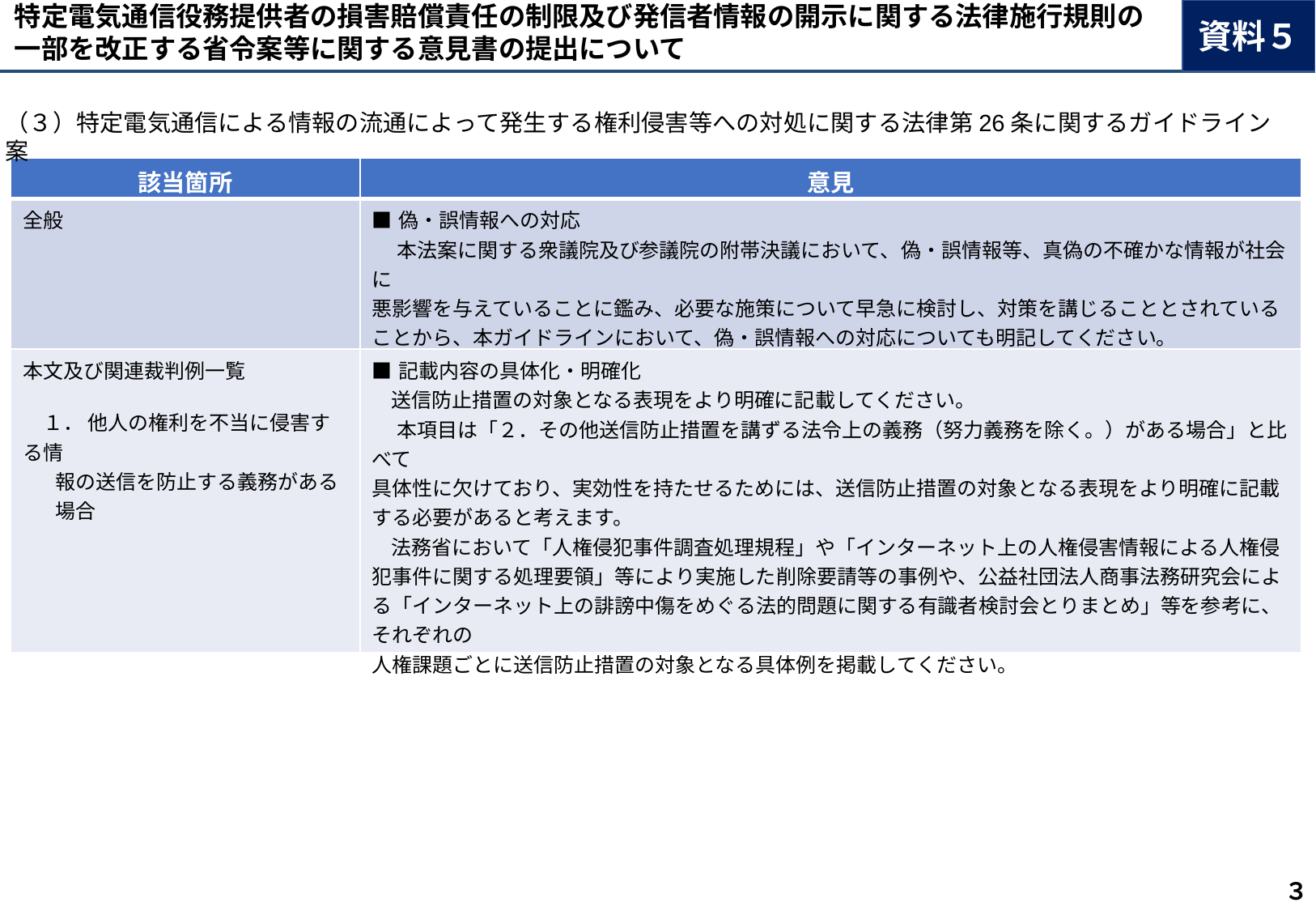

特定電気通信役務提供者の損害賠償責任の制限及び発信者情報の開示に関する法律施行規則の
一部を改正する省令案等に関する意見書の提出について
資料５
（３）特定電気通信による情報の流通によって発生する権利侵害等への対処に関する法律第26条に関するガイドライン案
| 該当箇所 | 意見 |
| --- | --- |
| 全般 | ■偽・誤情報への対応 　 本法案に関する衆議院及び参議院の附帯決議において、偽・誤情報等、真偽の不確かな情報が社会に 悪影響を与えていることに鑑み、必要な施策について早急に検討し、対策を講じることとされていることから、本ガイドラインにおいて、偽・誤情報への対応についても明記してください。 |
| 本文及び関連裁判例一覧 　１． 他人の権利を不当に侵害する情 報の送信を防止する義務がある 場合 | ■記載内容の具体化・明確化 送信防止措置の対象となる表現をより明確に記載してください。 　 本項目は「２．その他送信防止措置を講ずる法令上の義務（努力義務を除く。）がある場合」と比べて 具体性に欠けており、実効性を持たせるためには、送信防止措置の対象となる表現をより明確に記載 する必要があると考えます。 法務省において「人権侵犯事件調査処理規程」や「インターネット上の人権侵害情報による人権侵犯事件に関する処理要領」等により実施した削除要請等の事例や、公益社団法人商事法務研究会による「インターネット上の誹謗中傷をめぐる法的問題に関する有識者検討会とりまとめ」等を参考に、それぞれの 人権課題ごとに送信防止措置の対象となる具体例を掲載してください。 |
３